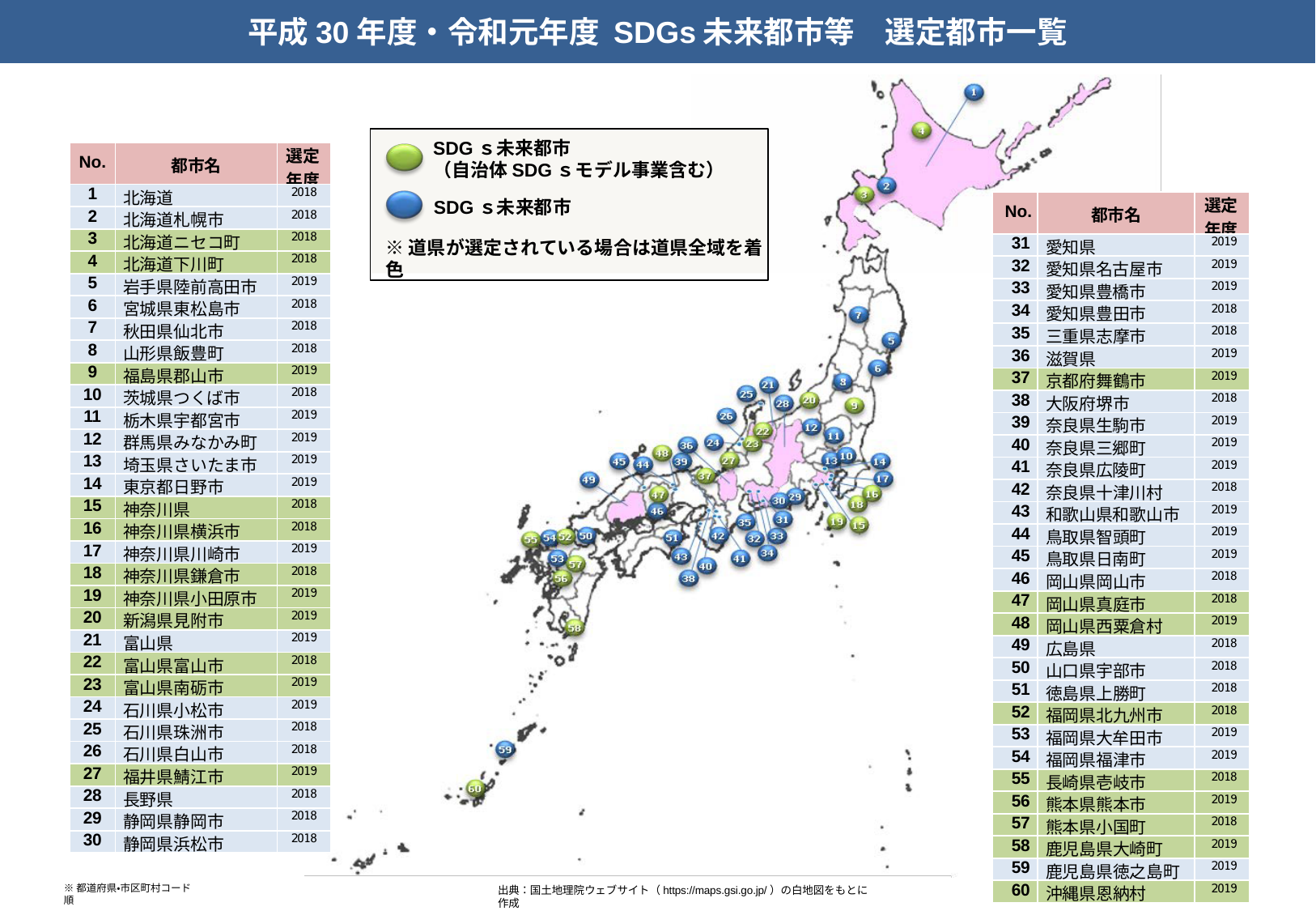

平成30年度・令和元年度 SDGs未来都市等　選定都市一覧

SDGｓ未来都市
（自治体SDGｓモデル事業含む）
SDGｓ未来都市
※道県が選定されている場合は道県全域を着色

| No. | 都市名 | 選定 年度 |
| --- | --- | --- |
| 1 | 北海道 | 2018 |
| 2 | 北海道札幌市 | 2018 |
| 3 | 北海道ニセコ町 | 2018 |
| 4 | 北海道下川町 | 2018 |
| 5 | 岩手県陸前高田市 | 2019 |
| 6 | 宮城県東松島市 | 2018 |
| 7 | 秋田県仙北市 | 2018 |
| 8 | 山形県飯豊町 | 2018 |
| 9 | 福島県郡山市 | 2019 |
| 10 | 茨城県つくば市 | 2018 |
| 11 | 栃木県宇都宮市 | 2019 |
| 12 | 群馬県みなかみ町 | 2019 |
| 13 | 埼玉県さいたま市 | 2019 |
| 14 | 東京都日野市 | 2019 |
| 15 | 神奈川県 | 2018 |
| 16 | 神奈川県横浜市 | 2018 |
| 17 | 神奈川県川崎市 | 2019 |
| 18 | 神奈川県鎌倉市 | 2018 |
| 19 | 神奈川県小田原市 | 2019 |
| 20 | 新潟県見附市 | 2019 |
| 21 | 富山県 | 2019 |
| 22 | 富山県富山市 | 2018 |
| 23 | 富山県南砺市 | 2019 |
| 24 | 石川県小松市 | 2019 |
| 25 | 石川県珠洲市 | 2018 |
| 26 | 石川県白山市 | 2018 |
| 27 | 福井県鯖江市 | 2019 |
| 28 | 長野県 | 2018 |
| 29 | 静岡県静岡市 | 2018 |
| 30 | 静岡県浜松市 | 2018 |

| No. | 都市名 | 選定 年度 |
| --- | --- | --- |
| 31 | 愛知県 | 2019 |
| 32 | 愛知県名古屋市 | 2019 |
| 33 | 愛知県豊橋市 | 2019 |
| 34 | 愛知県豊田市 | 2018 |
| 35 | 三重県志摩市 | 2018 |
| 36 | 滋賀県 | 2019 |
| 37 | 京都府舞鶴市 | 2019 |
| 38 | 大阪府堺市 | 2018 |
| 39 | 奈良県生駒市 | 2019 |
| 40 | 奈良県三郷町 | 2019 |
| 41 | 奈良県広陵町 | 2019 |
| 42 | 奈良県十津川村 | 2018 |
| 43 | 和歌山県和歌山市 | 2019 |
| 44 | 鳥取県智頭町 | 2019 |
| 45 | 鳥取県日南町 | 2019 |
| 46 | 岡山県岡山市 | 2018 |
| 47 | 岡山県真庭市 | 2018 |
| 48 | 岡山県西粟倉村 | 2019 |
| 49 | 広島県 | 2018 |
| 50 | 山口県宇部市 | 2018 |
| 51 | 徳島県上勝町 | 2018 |
| 52 | 福岡県北九州市 | 2018 |
| 53 | 福岡県大牟田市 | 2019 |
| 54 | 福岡県福津市 | 2019 |
| 55 | 長崎県壱岐市 | 2018 |
| 56 | 熊本県熊本市 | 2019 |
| 57 | 熊本県小国町 | 2018 |
| 58 | 鹿児島県大崎町 | 2019 |
| 59 | 鹿児島県徳之島町 | 2019 |
| 60 | 沖縄県恩納村 | 2019 |
※都道府県・市区町村コード順
出典：国土地理院ウェブサイト（https://maps.gsi.go.jp/）の白地図をもとに作成